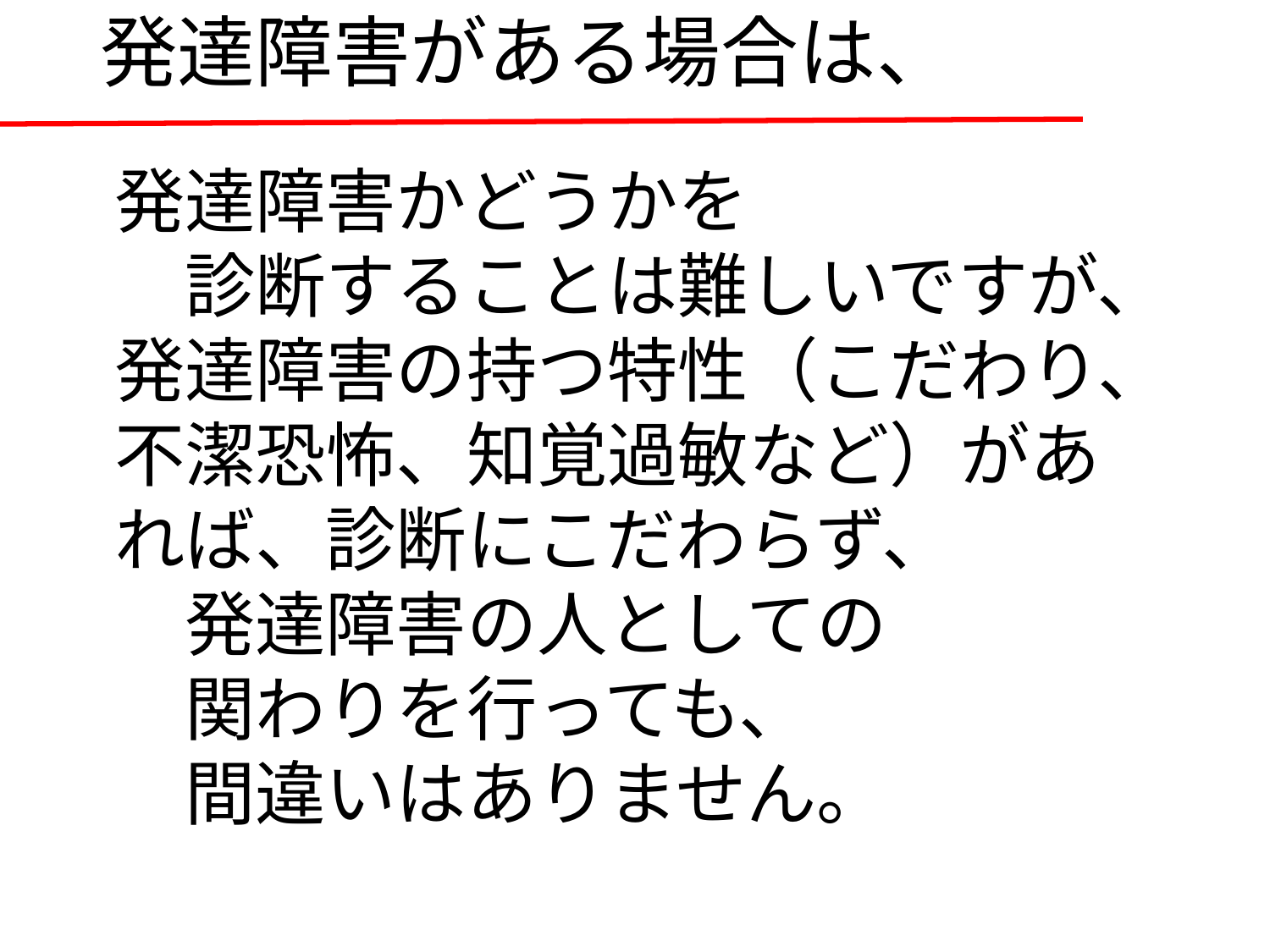

# 発達障害がある場合は、
発達障害かどうかを
　診断することは難しいですが、
発達障害の持つ特性（こだわり、不潔恐怖、知覚過敏など）があれば、診断にこだわらず、
　発達障害の人としての
　関わりを行っても、
　間違いはありません。